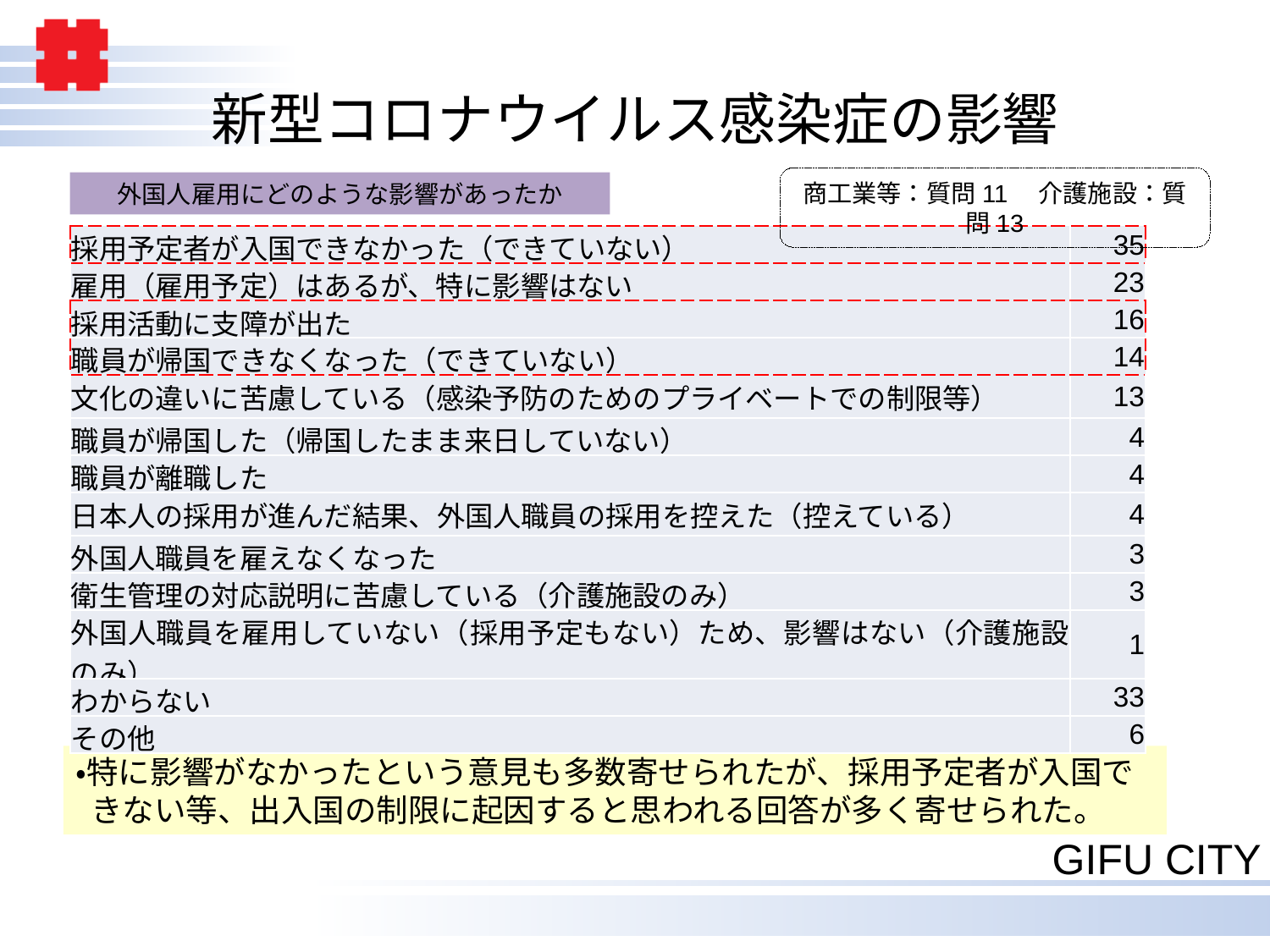

# 新型コロナウイルス感染症の影響
商工業等：質問11　介護施設：質問13
外国人雇用にどのような影響があったか
| 採用予定者が入国できなかった（できていない） | 35 |
| --- | --- |
| 雇用（雇用予定）はあるが、特に影響はない | 23 |
| 採用活動に支障が出た | 16 |
| 職員が帰国できなくなった（できていない） | 14 |
| 文化の違いに苦慮している（感染予防のためのプライベートでの制限等） | 13 |
| 職員が帰国した（帰国したまま来日していない） | 4 |
| 職員が離職した | 4 |
| 日本人の採用が進んだ結果、外国人職員の採用を控えた（控えている） | 4 |
| 外国人職員を雇えなくなった | 3 |
| 衛生管理の対応説明に苦慮している（介護施設のみ） | 3 |
| 外国人職員を雇用していない（採用予定もない）ため、影響はない（介護施設のみ） | 1 |
| わからない | 33 |
| その他 | 6 |
・特に影響がなかったという意見も多数寄せられたが、採用予定者が入国できない等、出入国の制限に起因すると思われる回答が多く寄せられた。
23